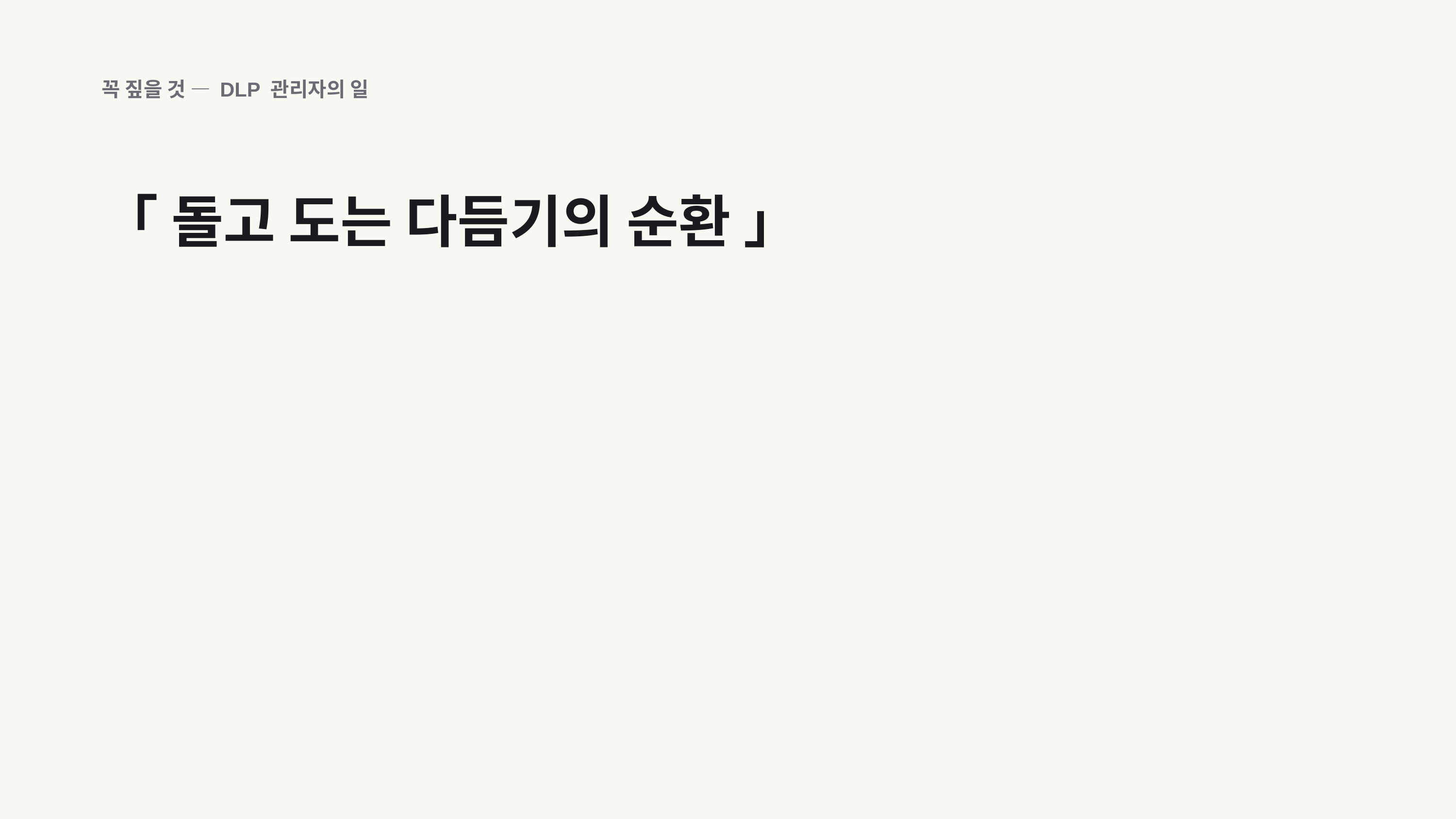

꼭 짚을 것 — DLP 관리자의 일
「 돌고 도는 다듬기의 순환 」